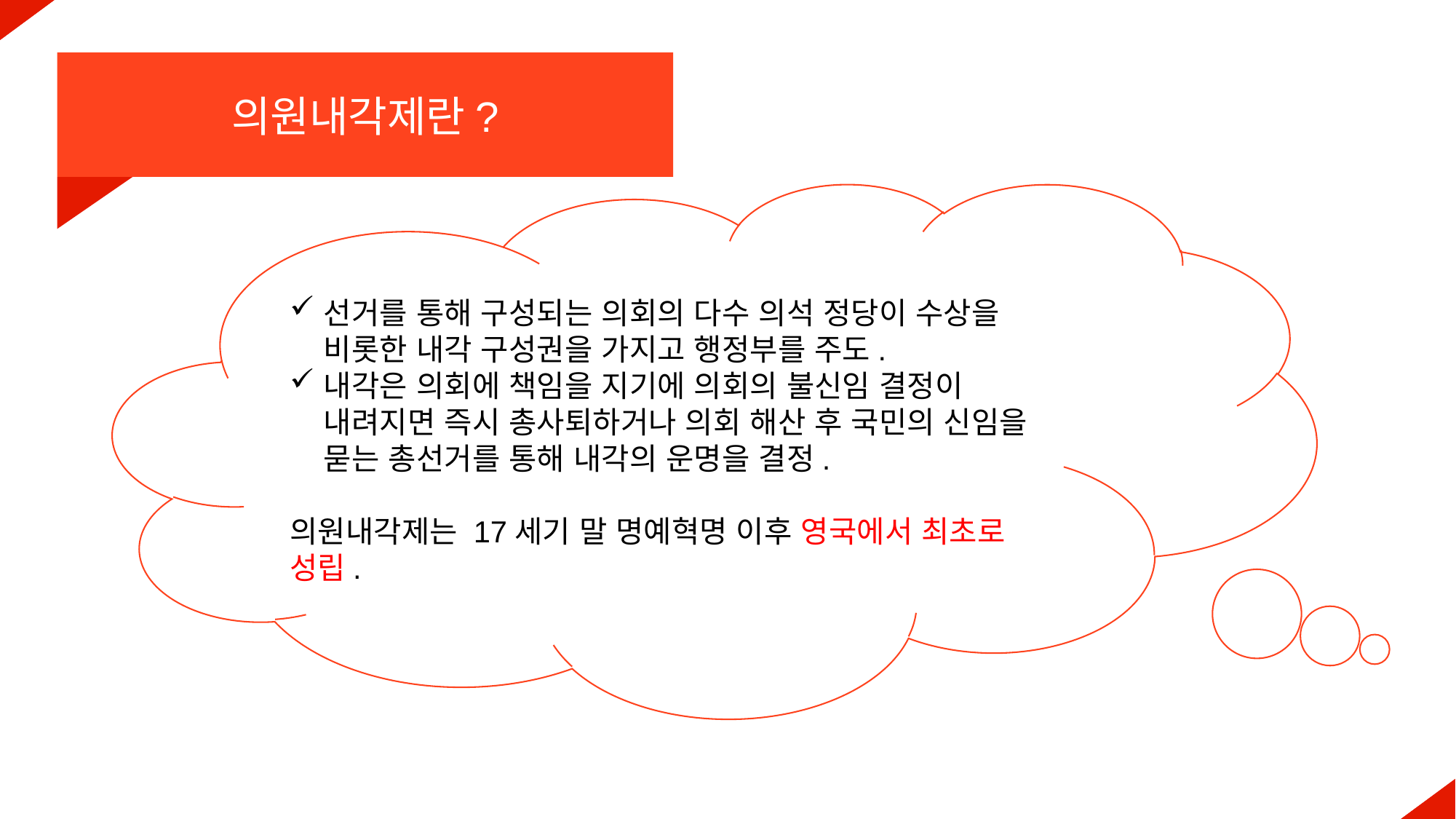

의원내각제란?

선거를 통해 구성되는 의회의 다수 의석 정당이 수상을 비롯한 내각 구성권을 가지고 행정부를 주도.
내각은 의회에 책임을 지기에 의회의 불신임 결정이 내려지면 즉시 총사퇴하거나 의회 해산 후 국민의 신임을 묻는 총선거를 통해 내각의 운명을 결정.

의원내각제는 17세기 말 명예혁명 이후 영국에서 최초로 성립.